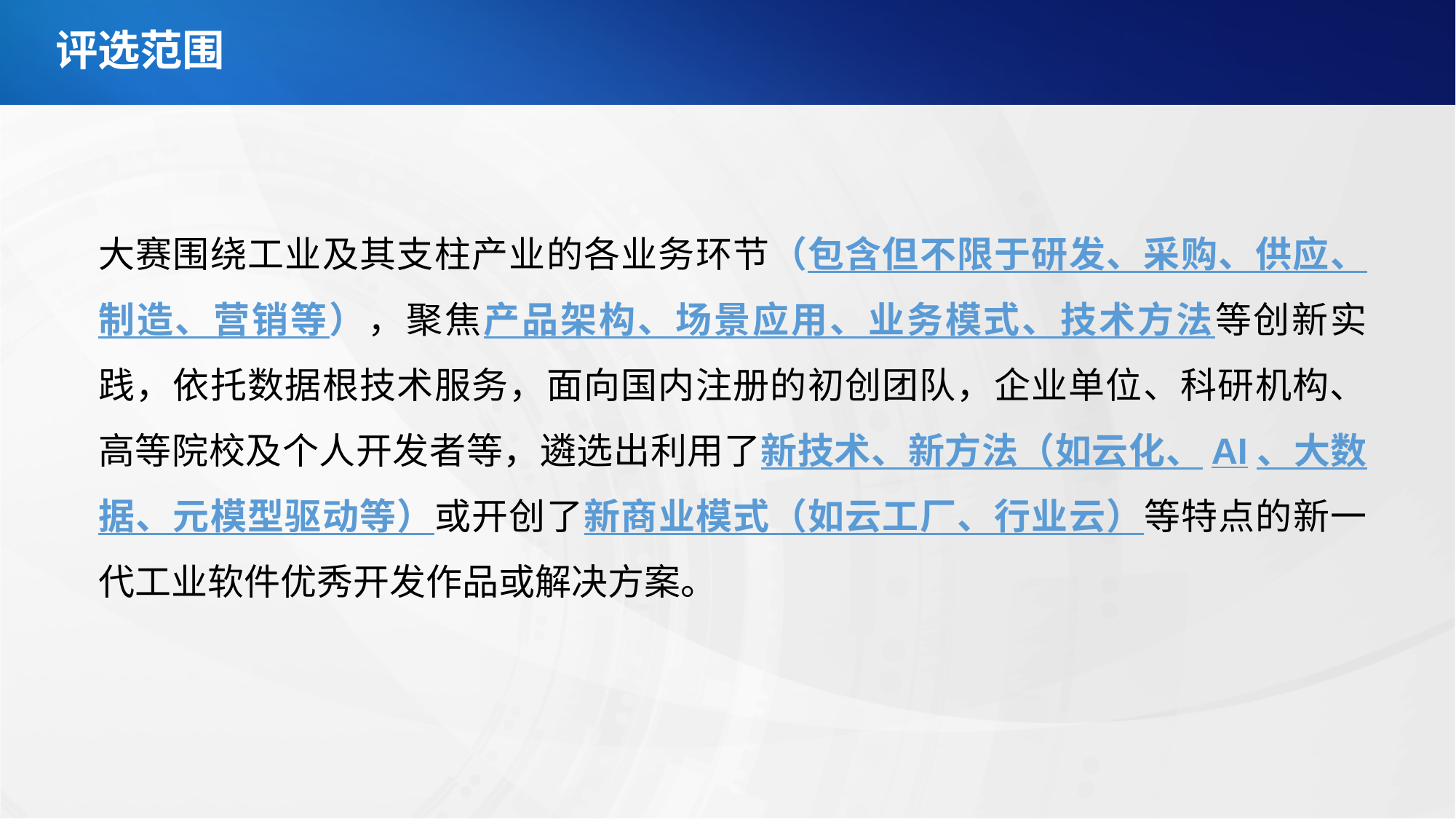

评选范围
大赛围绕工业及其支柱产业的各业务环节（包含但不限于研发、采购、供应、制造、营销等），聚焦产品架构、场景应用、业务模式、技术方法等创新实践，依托数据根技术服务，面向国内注册的初创团队，企业单位、科研机构、高等院校及个人开发者等，遴选出利用了新技术、新方法（如云化、AI、大数据、元模型驱动等）或开创了新商业模式（如云工厂、行业云）等特点的新一代工业软件优秀开发作品或解决方案。